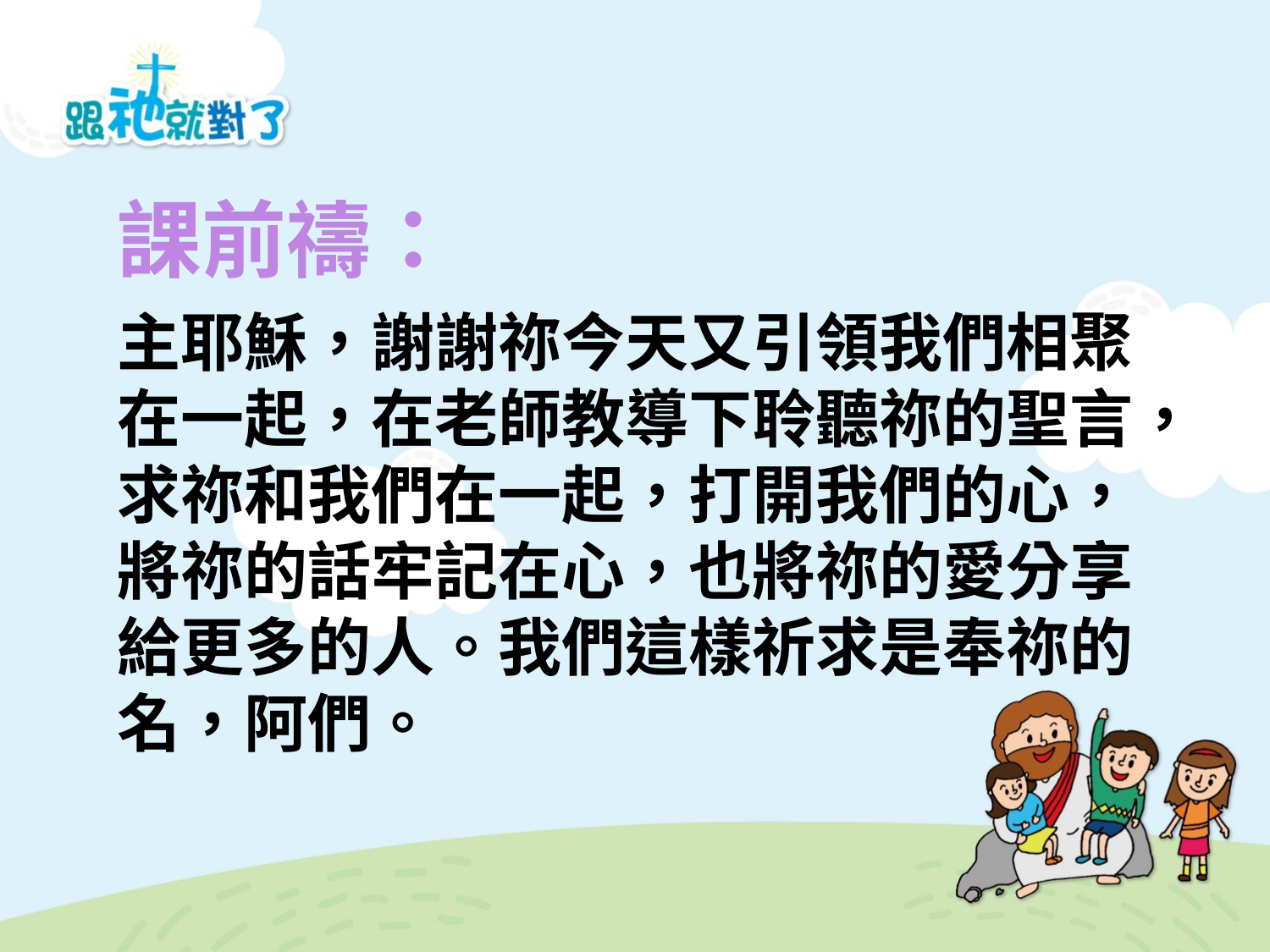

課前禱：
主耶穌，謝謝祢今天又引領我們相聚在一起，在老師教導下聆聽祢的聖言，求祢和我們在一起，打開我們的心，將祢的話牢記在心，也將祢的愛分享給更多的人。我們這樣祈求是奉祢的名，阿們。